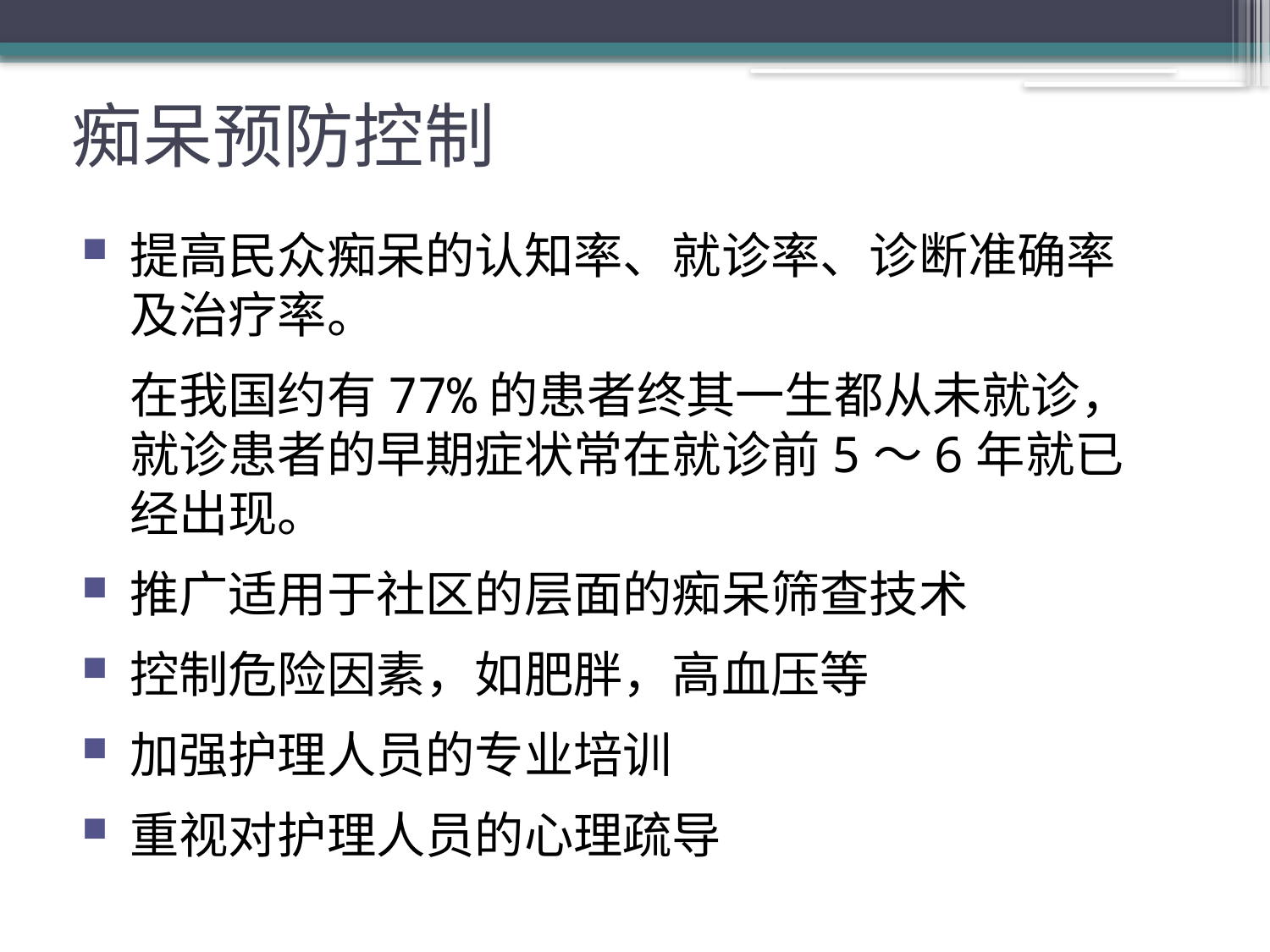

# 痴呆预防控制
提高民众痴呆的认知率、就诊率、诊断准确率及治疗率。
	在我国约有77%的患者终其一生都从未就诊，就诊患者的早期症状常在就诊前5～6年就已经出现。
推广适用于社区的层面的痴呆筛查技术
控制危险因素，如肥胖，高血压等
加强护理人员的专业培训
重视对护理人员的心理疏导